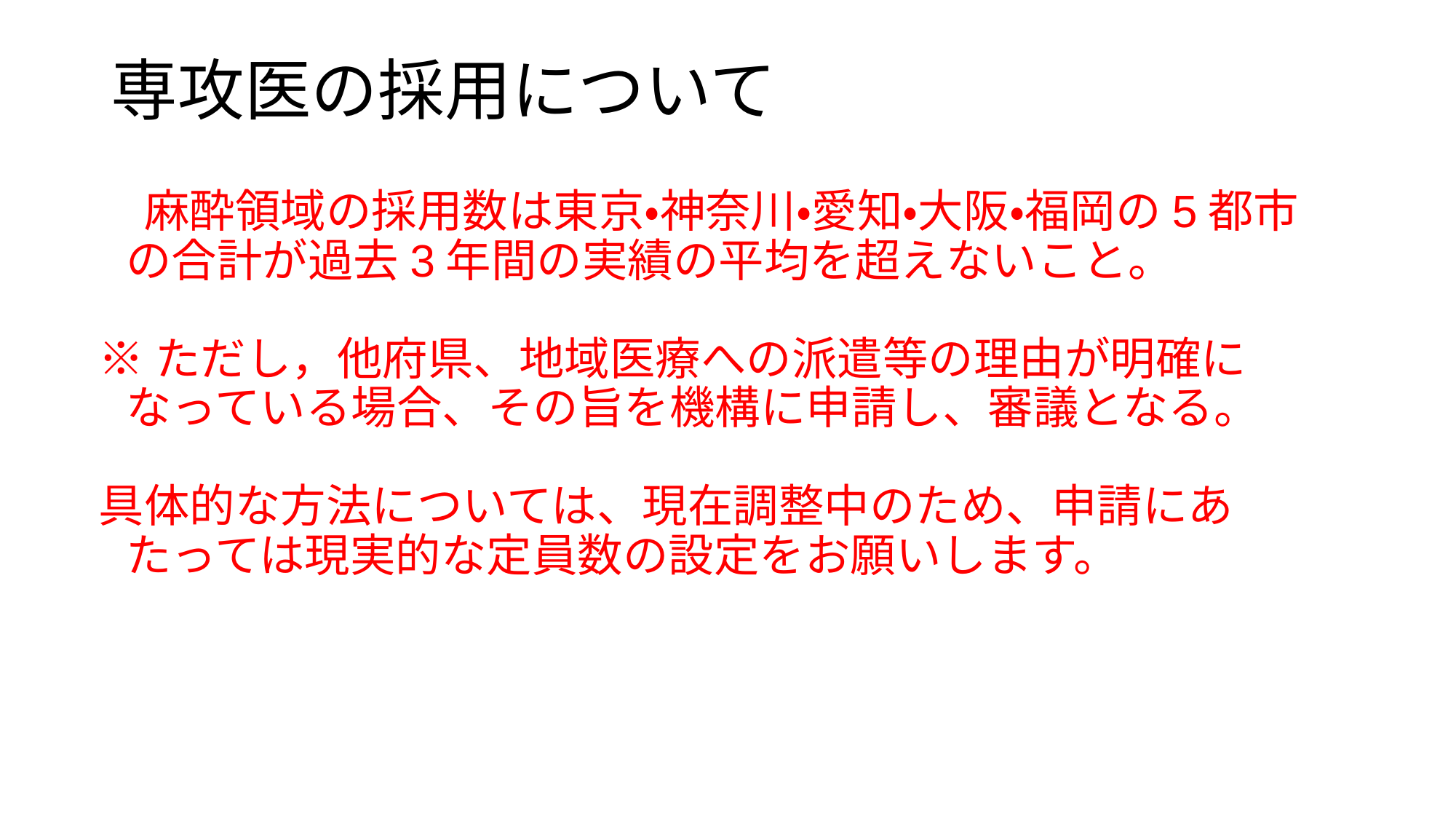

# 専攻医の採用について
　麻酔領域の採用数は東京・神奈川・愛知・大阪・福岡の5都市の合計が過去3年間の実績の平均を超えないこと。

※ただし，他府県、地域医療への派遣等の理由が明確になっている場合、その旨を機構に申請し、審議となる。

具体的な方法については、現在調整中のため、申請にあたっては現実的な定員数の設定をお願いします。